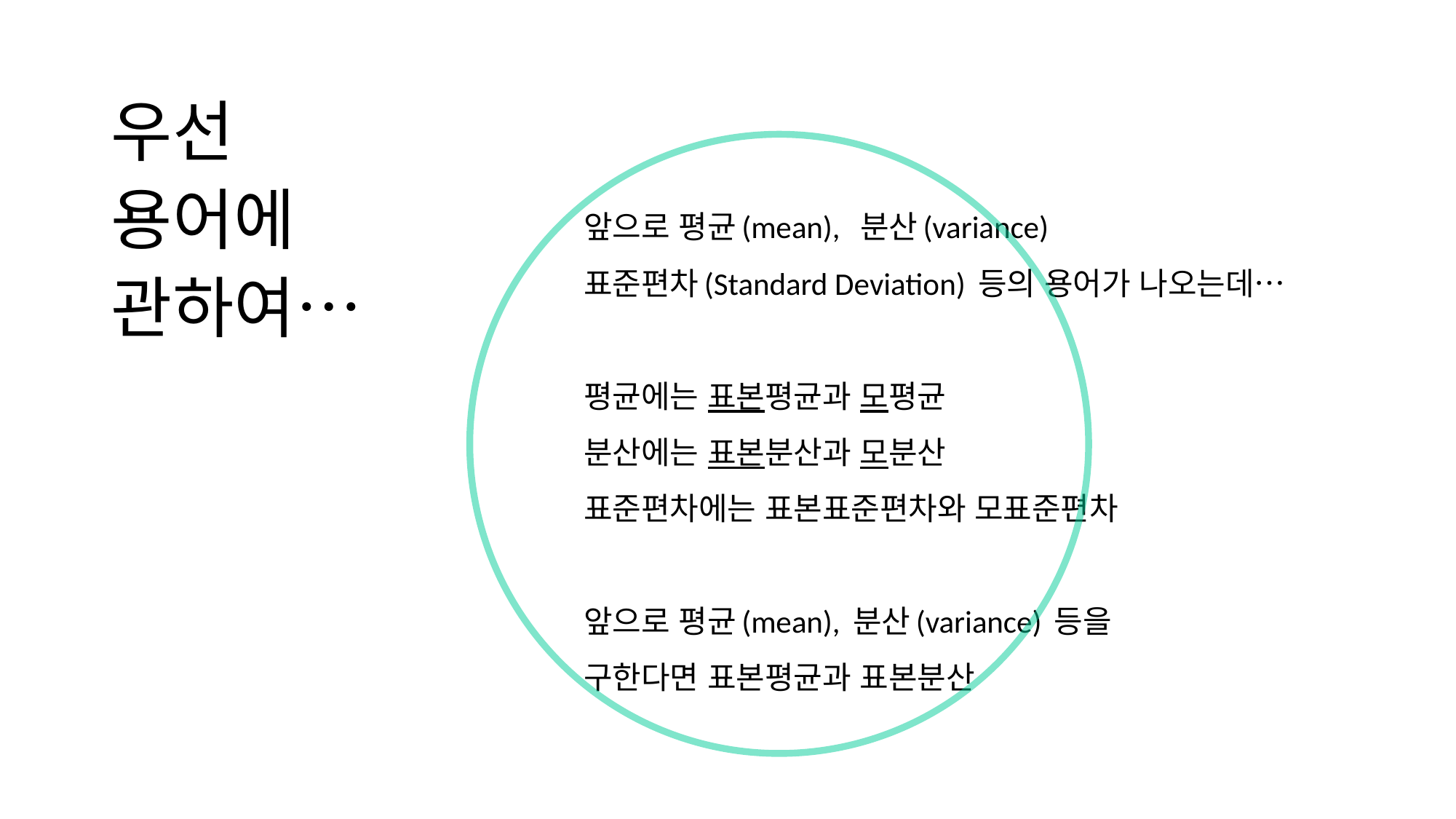

# 우선 용어에 관하여…

앞으로 평균(mean),  분산(variance)
표준편차(Standard Deviation) 등의 용어가 나오는데…

평균에는 표본평균과 모평균
분산에는 표본분산과 모분산
표준편차에는 표본표준편차와 모표준편차

앞으로 평균(mean), 분산(variance) 등을
구한다면 표본평균과 표본분산